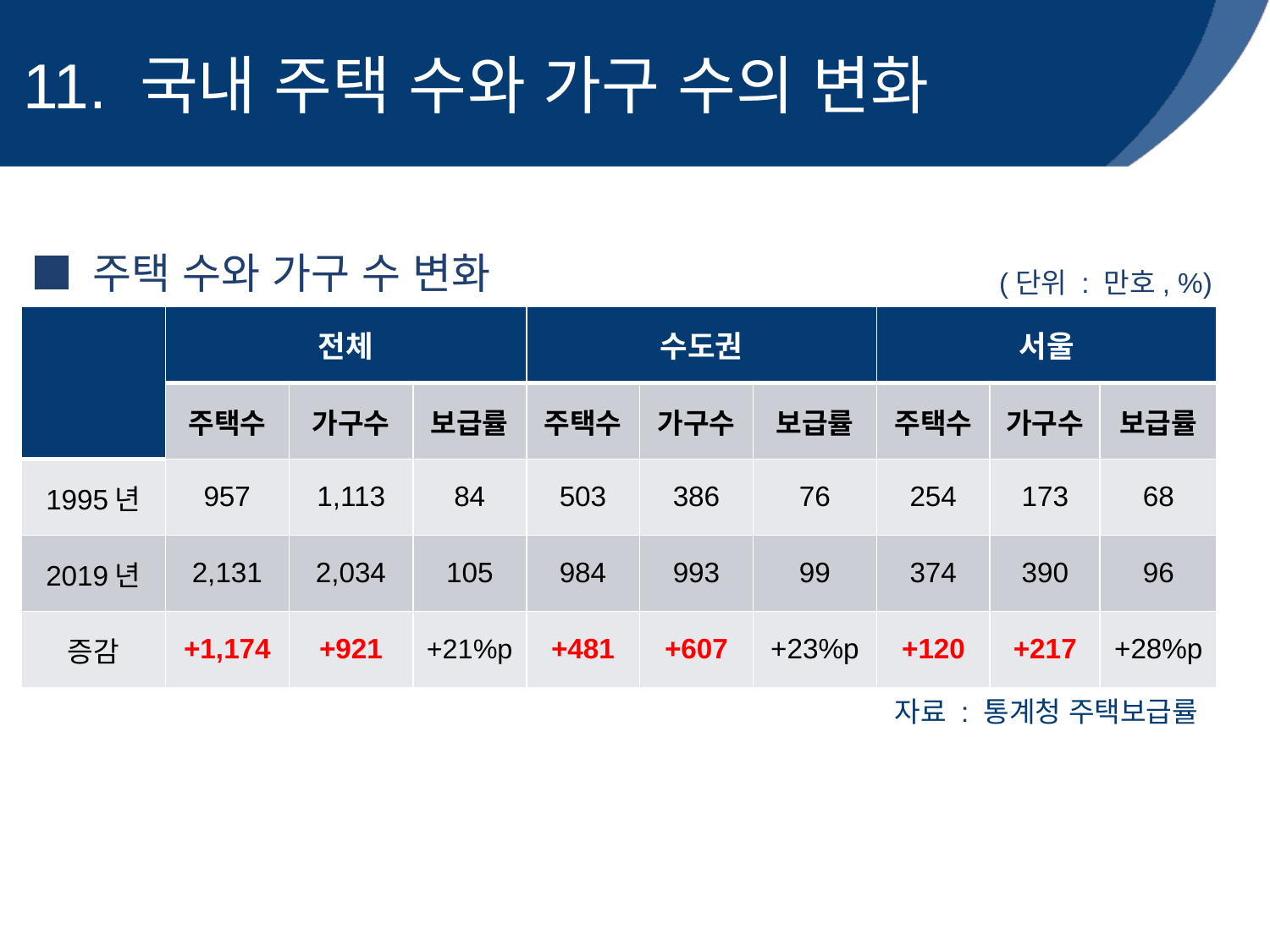

11. 국내 주택 수와 가구 수의 변화
■ 주택 수와 가구 수 변화
(단위 : 만호, %)
|  | 전체 |  |  | 수도권 |  |  | 서울 |  |  |
| --- | --- | --- | --- | --- | --- | --- | --- | --- | --- |
|  | 주택수 | 가구수 | 보급률 | 주택수 | 가구수 | 보급률 | 주택수 | 가구수 | 보급률 |
| 1995년 | 957 | 1,113 | 84 | 503 | 386 | 76 | 254 | 173 | 68 |
| 2019년 | 2,131 | 2,034 | 105 | 984 | 993 | 99 | 374 | 390 | 96 |
| 증감 | +1,174 | +921 | +21%p | +481 | +607 | +23%p | +120 | +217 | +28%p |
자료 : 통계청 주택보급률